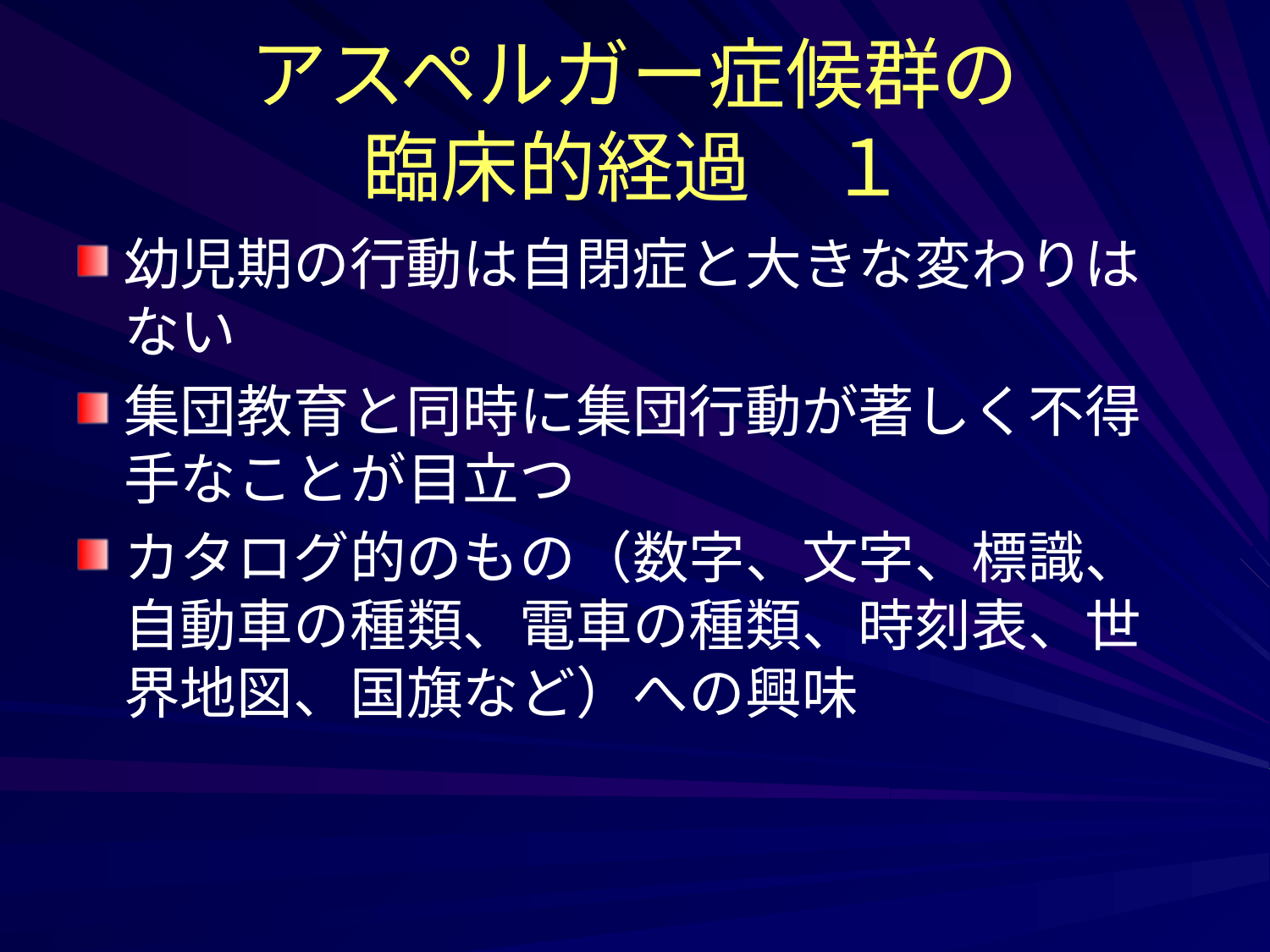

# アスペルガー症候群の 臨床的経過　１
幼児期の行動は自閉症と大きな変わりはない
集団教育と同時に集団行動が著しく不得手なことが目立つ
カタログ的のもの（数字、文字、標識、自動車の種類、電車の種類、時刻表、世界地図、国旗など）への興味